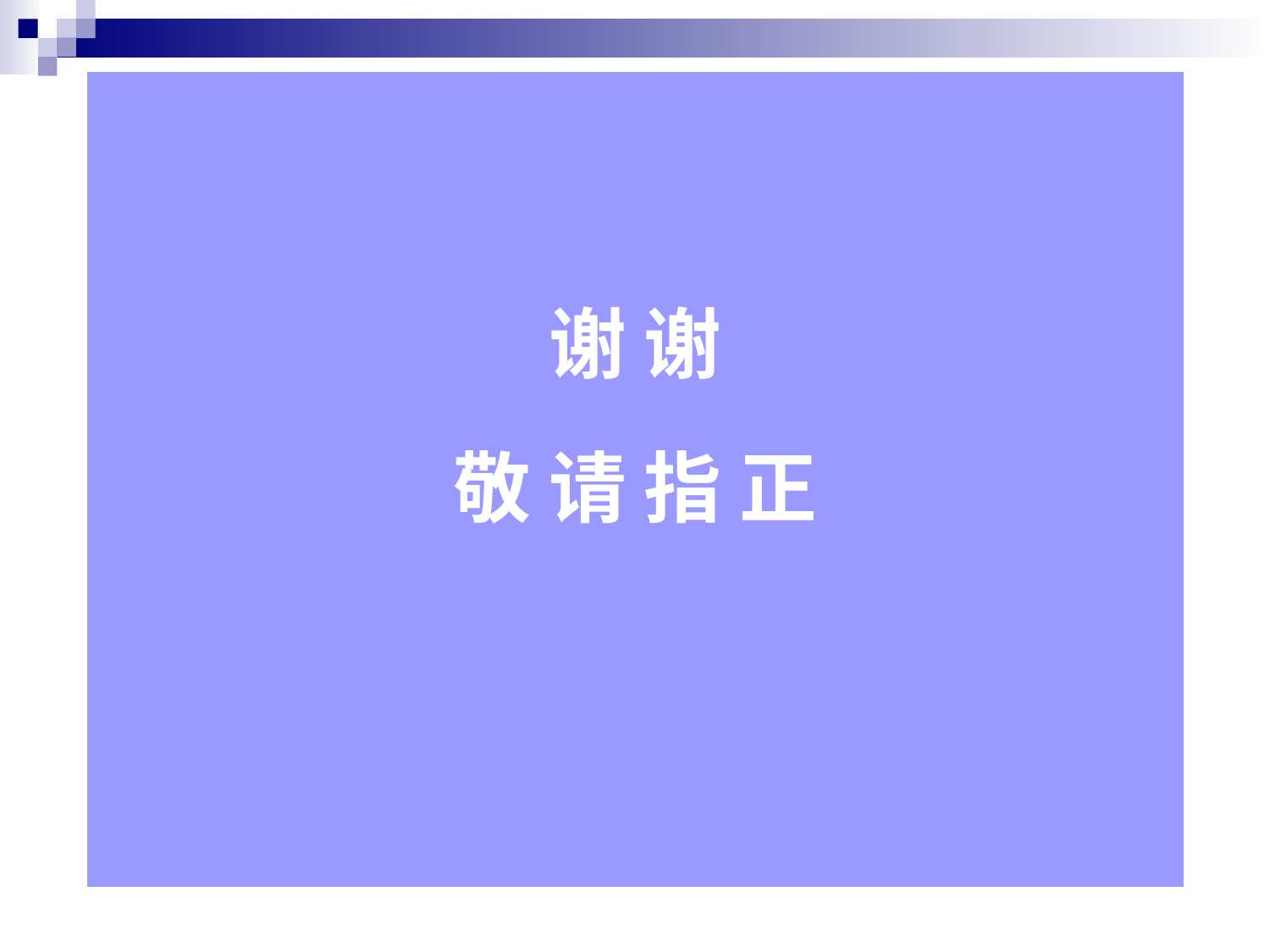

| 谢 谢 敬 请 指 正 |
| --- |